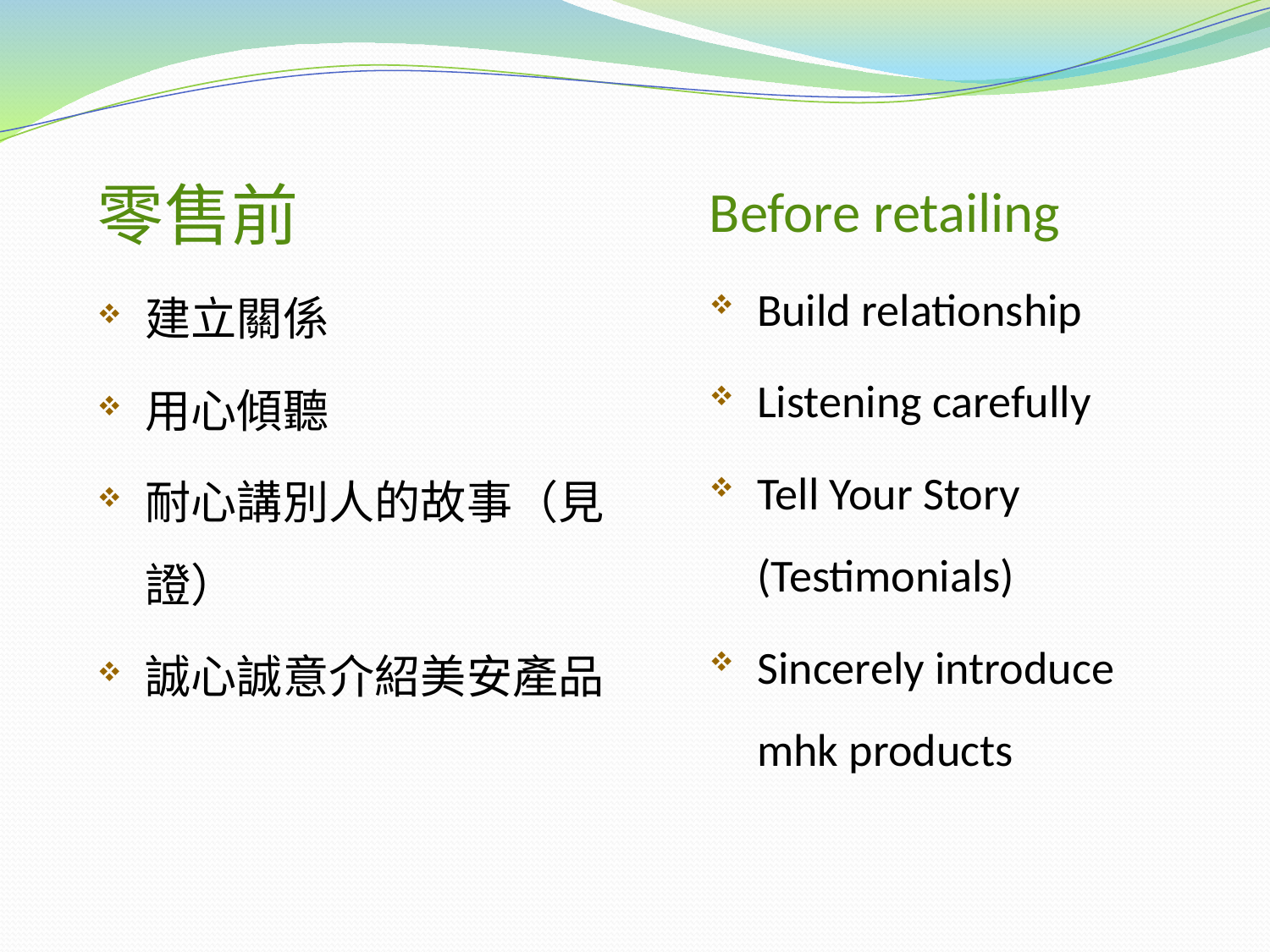

零售前
建立關係
用心傾聽
耐心講別人的故事（見證）
誠心誠意介紹美安產品
Before retailing
Build relationship
Listening carefully
Tell Your Story (Testimonials)
Sincerely introduce mhk products